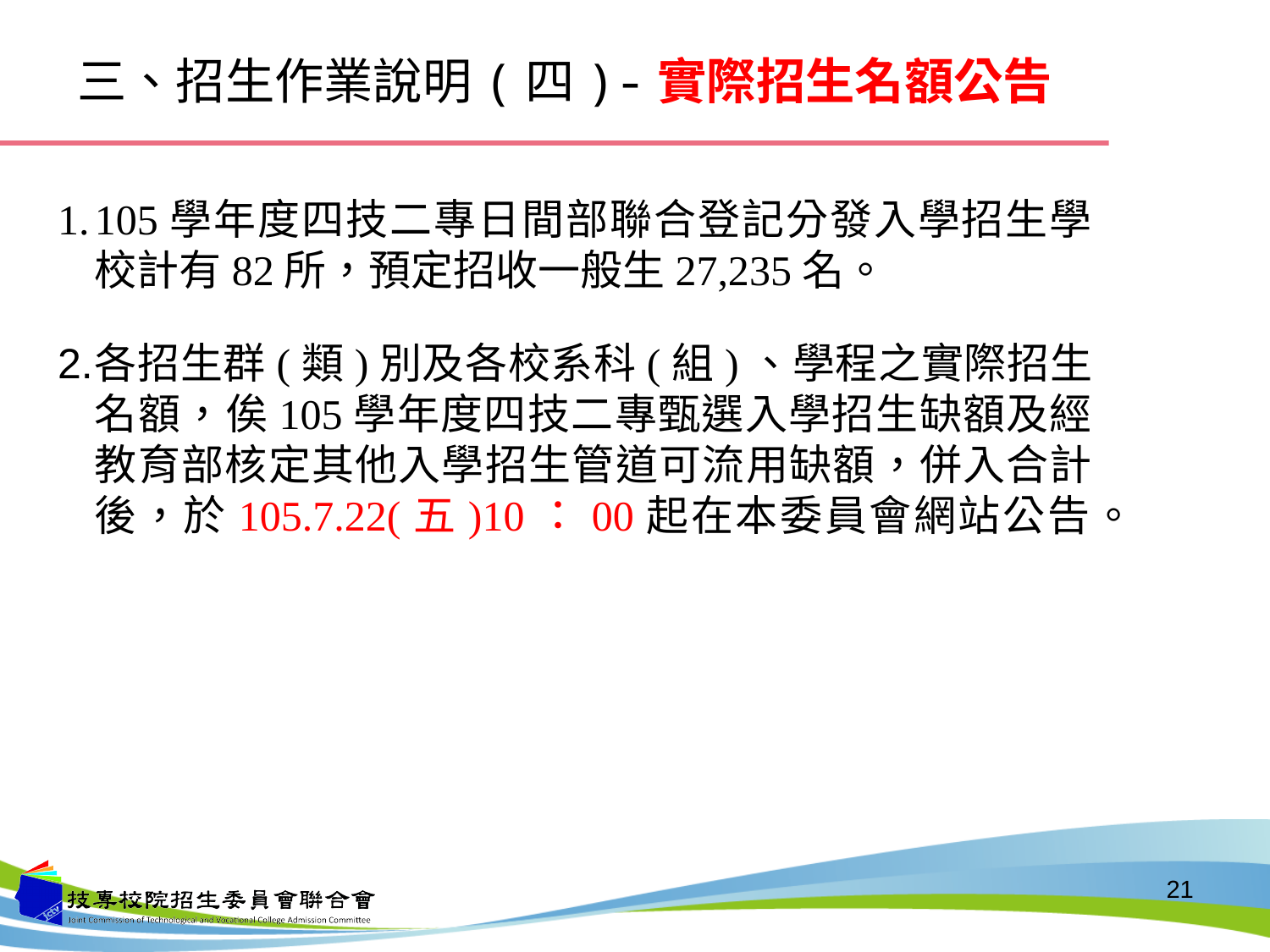

三、招生作業說明(四)-實際招生名額公告
105學年度四技二專日間部聯合登記分發入學招生學校計有82所，預定招收一般生27,235名。
各招生群(類)別及各校系科(組)、學程之實際招生名額，俟105學年度四技二專甄選入學招生缺額及經教育部核定其他入學招生管道可流用缺額，併入合計後，於105.7.22(五)10：00起在本委員會網站公告。

21